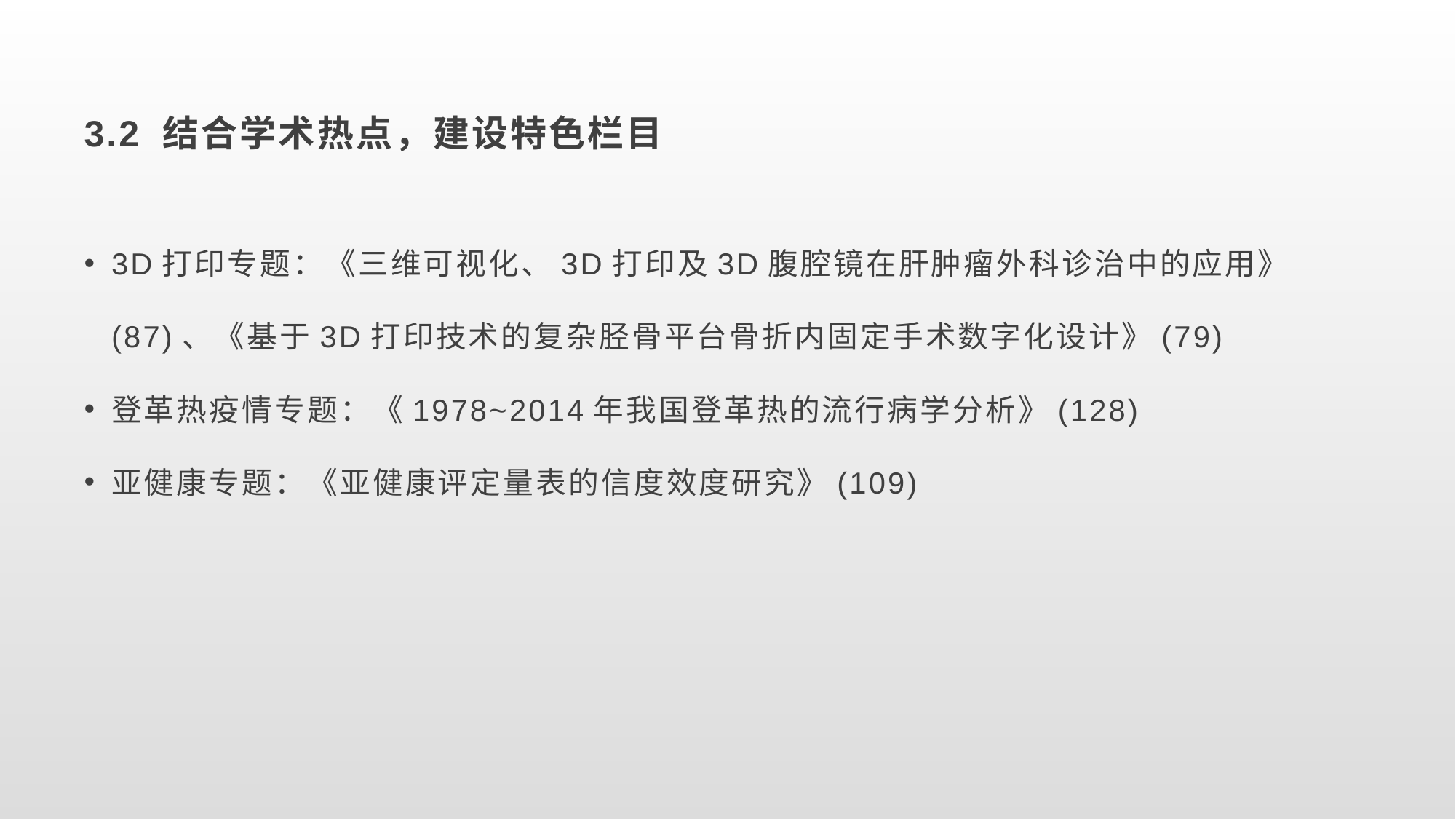

3.2 结合学术热点，建设特色栏目

3D打印专题：《三维可视化、3D打印及3D腹腔镜在肝肿瘤外科诊治中的应用》(87)、《基于3D打印技术的复杂胫骨平台骨折内固定手术数字化设计》(79)
登革热疫情专题：《1978~2014年我国登革热的流行病学分析》(128)
亚健康专题：《亚健康评定量表的信度效度研究》(109)